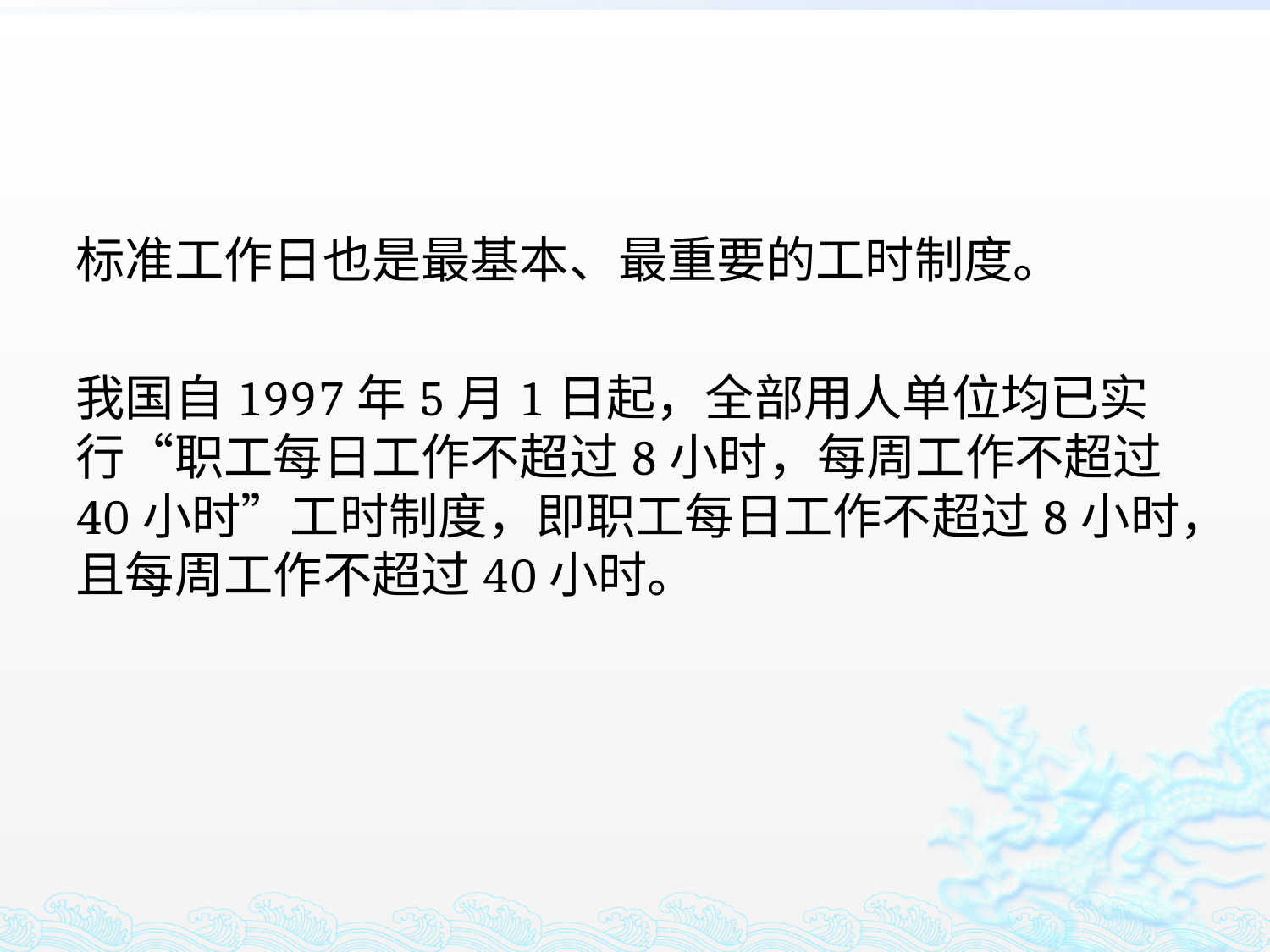

#
标准工作日也是最基本、最重要的工时制度。

我国自1997年5月1日起，全部用人单位均已实行“职工每日工作不超过8小时，每周工作不超过40小时”工时制度，即职工每日工作不超过8小时，且每周工作不超过40小时。